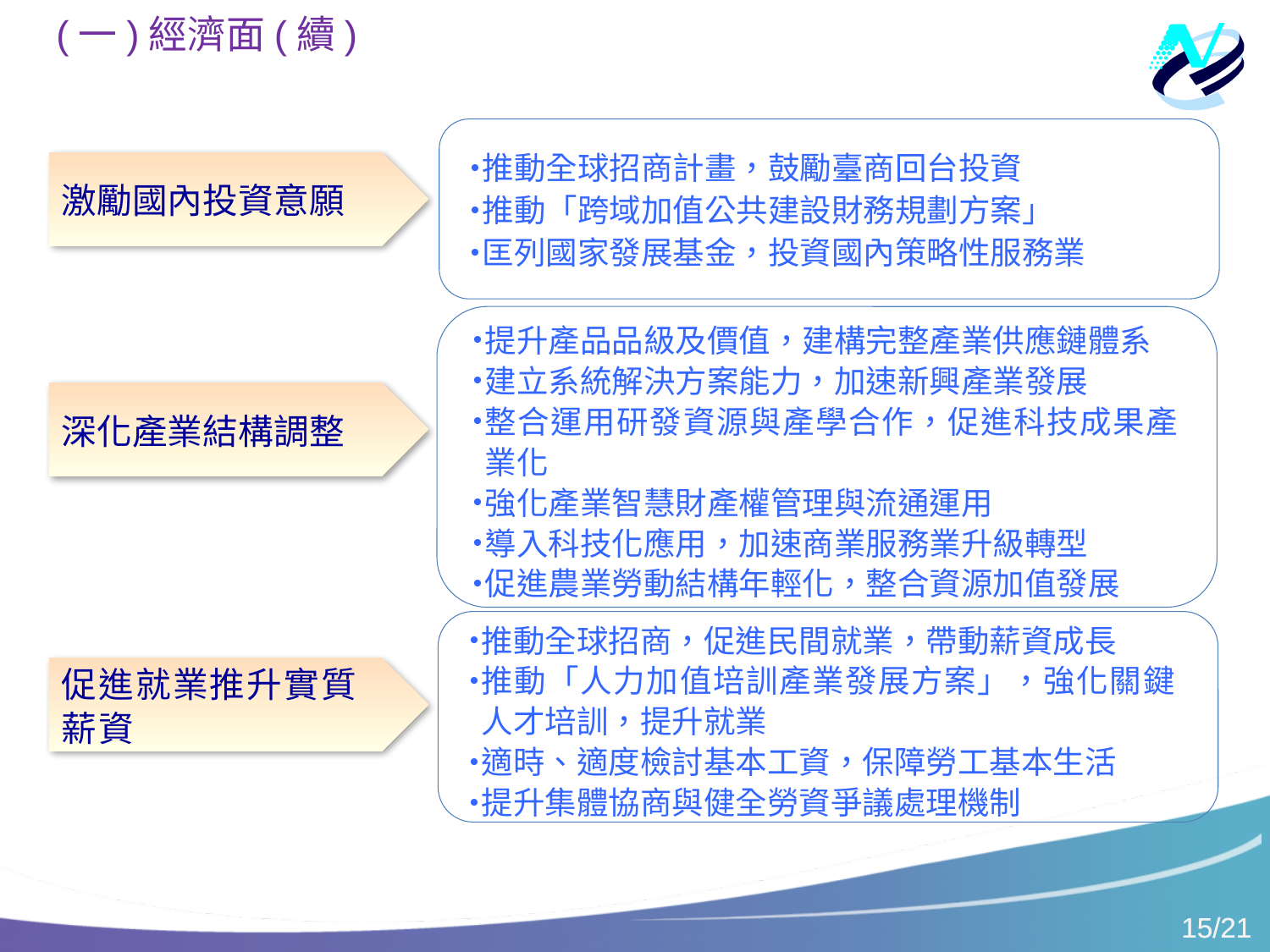

(一)經濟面(續)

推動全球招商計畫，鼓勵臺商回台投資
推動「跨域加值公共建設財務規劃方案」
匡列國家發展基金，投資國內策略性服務業
激勵國內投資意願

提升產品品級及價值，建構完整產業供應鏈體系
建立系統解決方案能力，加速新興產業發展
整合運用研發資源與產學合作，促進科技成果產業化
強化產業智慧財產權管理與流通運用
導入科技化應用，加速商業服務業升級轉型
促進農業勞動結構年輕化，整合資源加值發展
深化產業結構調整

推動全球招商，促進民間就業，帶動薪資成長
推動「人力加值培訓產業發展方案」，強化關鍵人才培訓，提升就業
適時、適度檢討基本工資，保障勞工基本生活
提升集體協商與健全勞資爭議處理機制
促進就業推升實質薪資